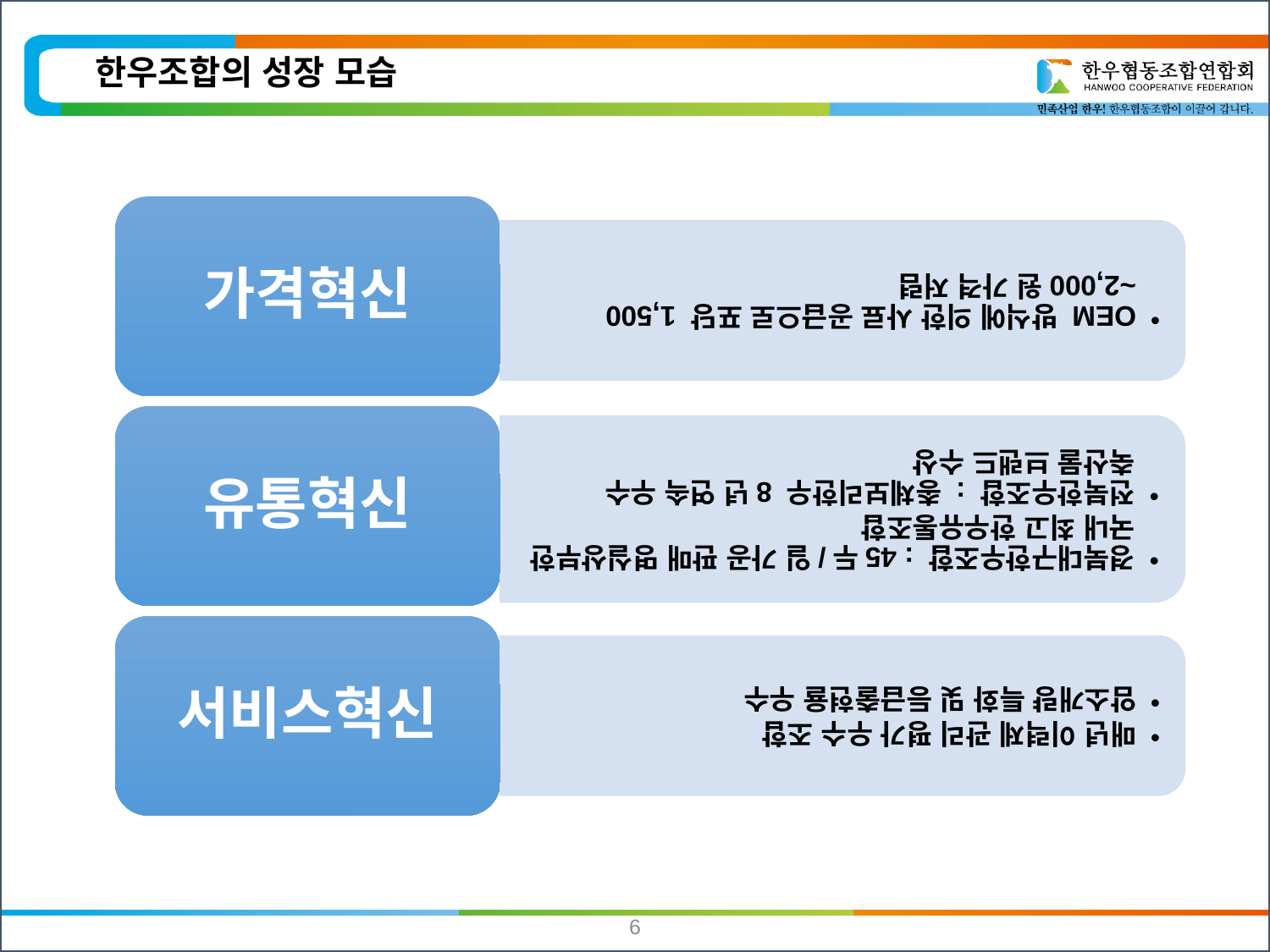

# 한우조합의 성장 모습
OEM 방식에 의한 사료 공급으로 포당 1,500 ~2,000원 가격 저렴
가격혁신
경북대구한우조합 : 45두/일 가공 판매 명실상부한  국내 최고 한우유통조합
전북한우조합 : 총체보리한우 8년 연속 우수  축산물 브랜드 수상
유통혁신
매년 이력제 관리 평가 우수 조합
암소개량 특화 및 등급출현율 우수
서비스혁신